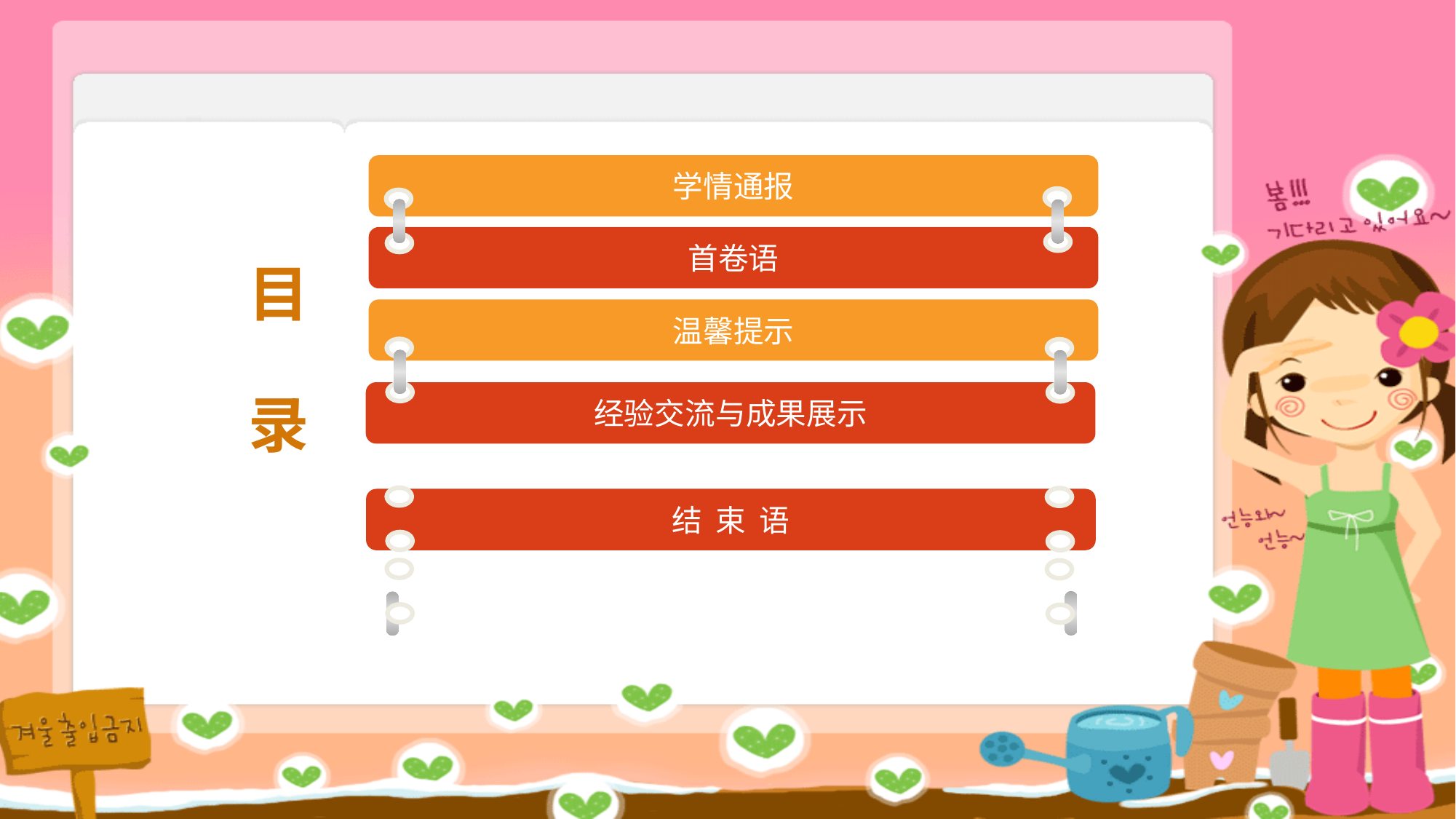

学情通报

首卷语

# 目 录
温馨提示

经验交流与成果展示

结  束  语